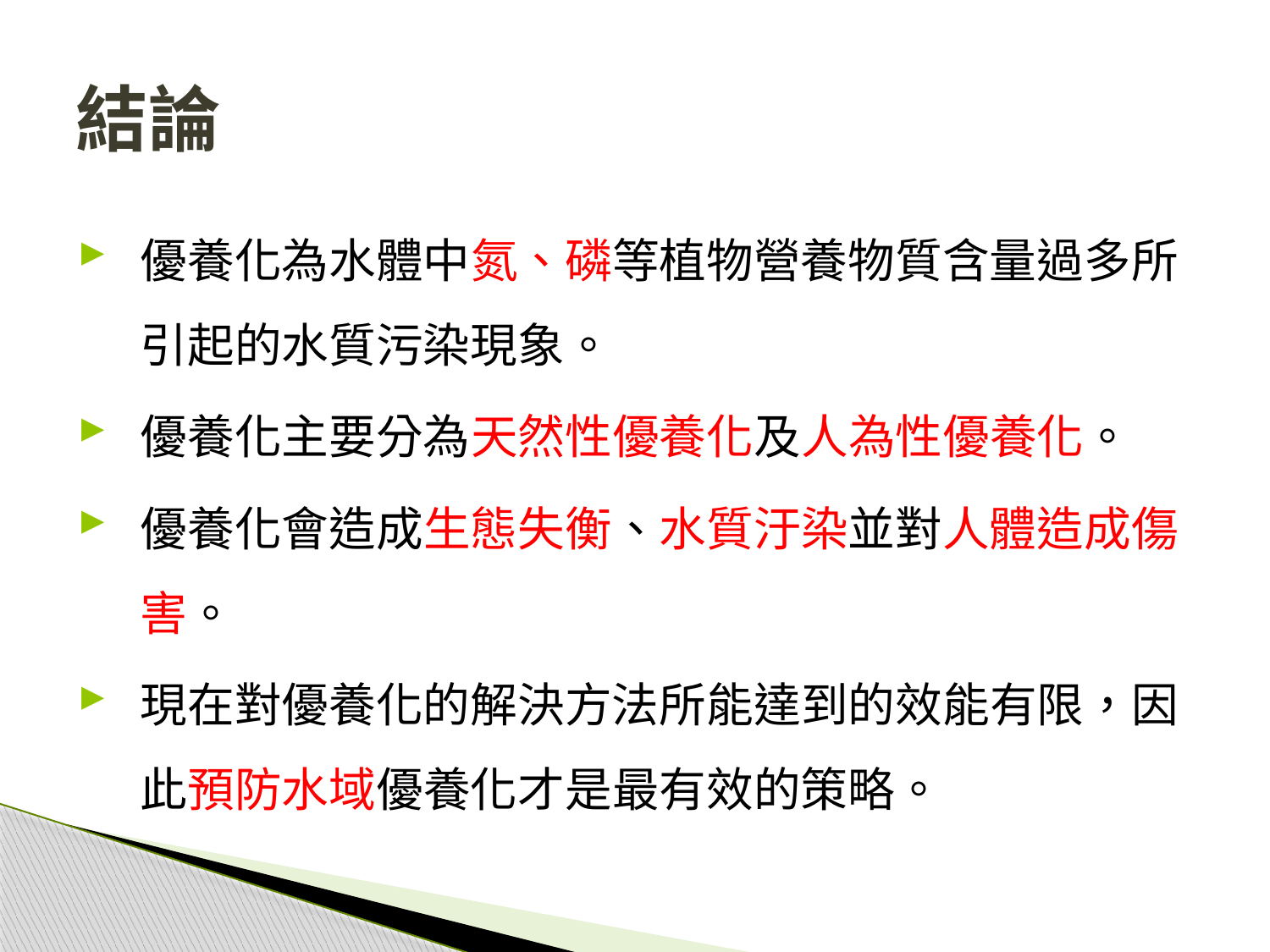

# 結論
優養化為水體中氮、磷等植物營養物質含量過多所引起的水質污染現象。
優養化主要分為天然性優養化及人為性優養化。
優養化會造成生態失衡、水質汙染並對人體造成傷害。
現在對優養化的解決方法所能達到的效能有限，因此預防水域優養化才是最有效的策略。